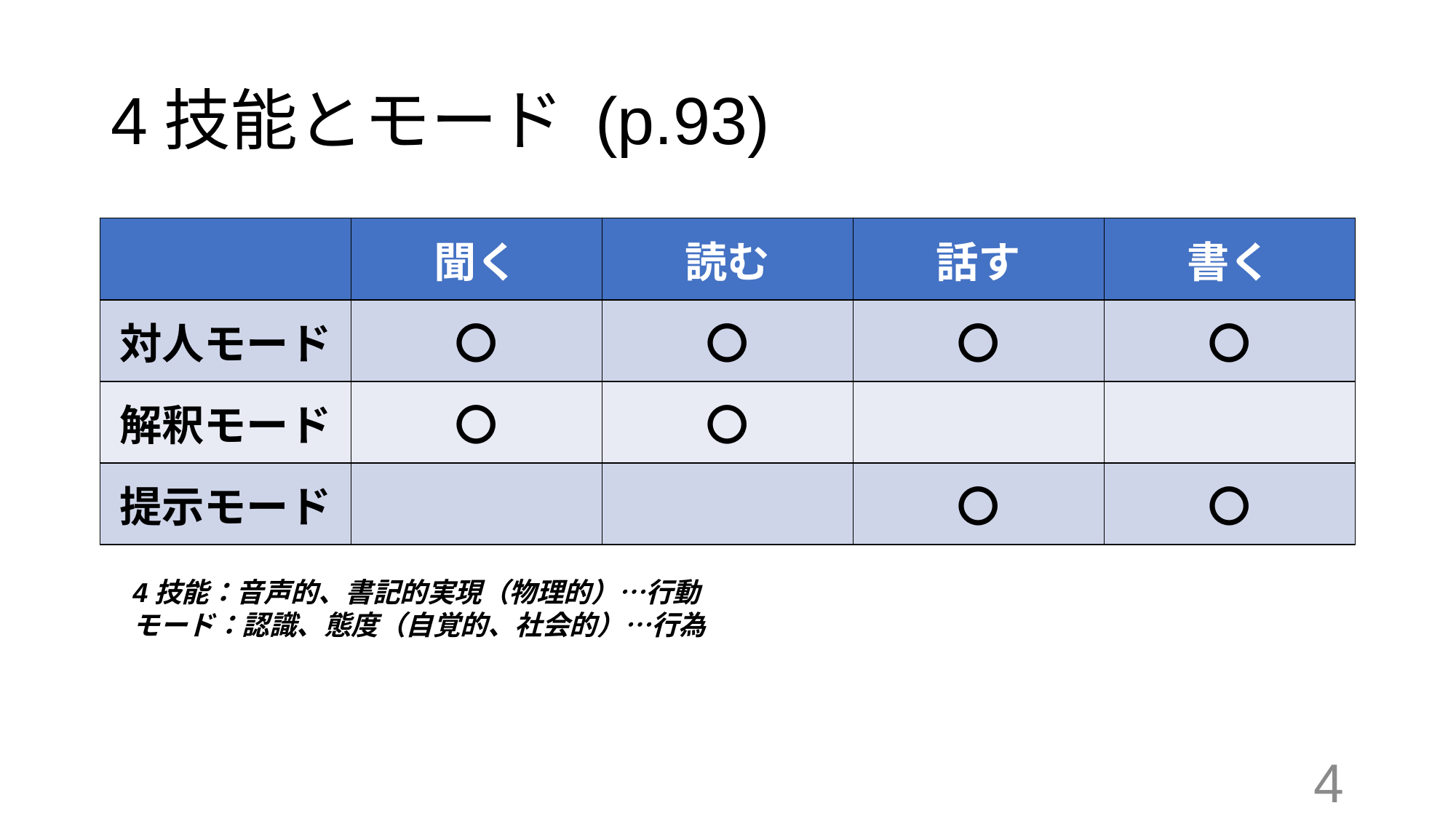

# 4技能とモード (p.93)
|  | 聞く | 読む | 話す | 書く |
| --- | --- | --- | --- | --- |
| 対人モード | 〇 | 〇 | 〇 | 〇 |
| 解釈モード | 〇 | 〇 |  |  |
| 提示モード |  |  | 〇 | 〇 |
4技能：音声的、書記的実現（物理的）…行動
モード：認識、態度（自覚的、社会的）…行為
4